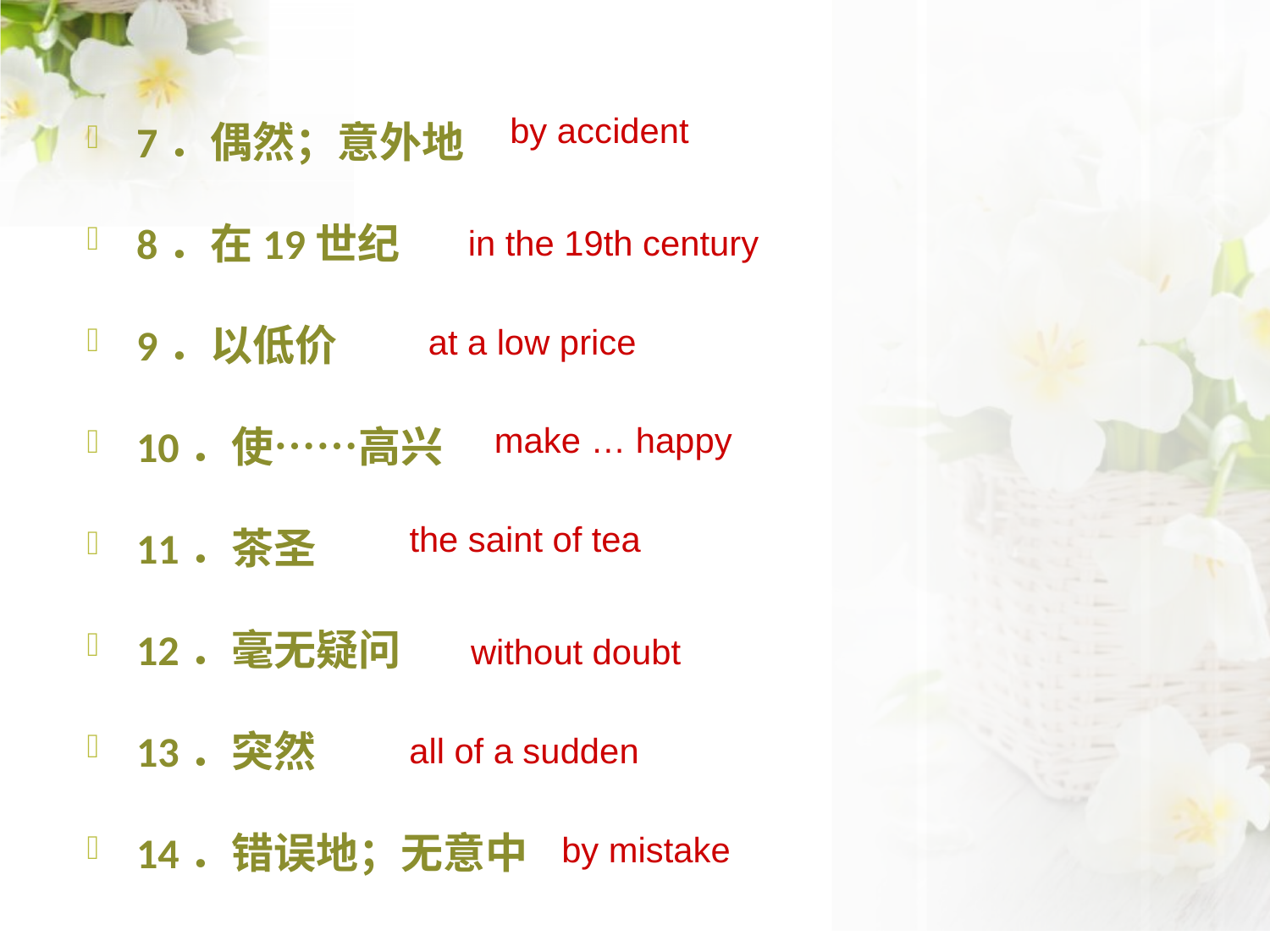

by accident
7．偶然；意外地

8．在19世纪

9．以低价

10．使……高兴

11．茶圣

12．毫无疑问

13．突然

14．错误地；无意中
in the 19th century
at a low price
make … happy
the saint of tea
without doubt
all of a sudden
by mistake